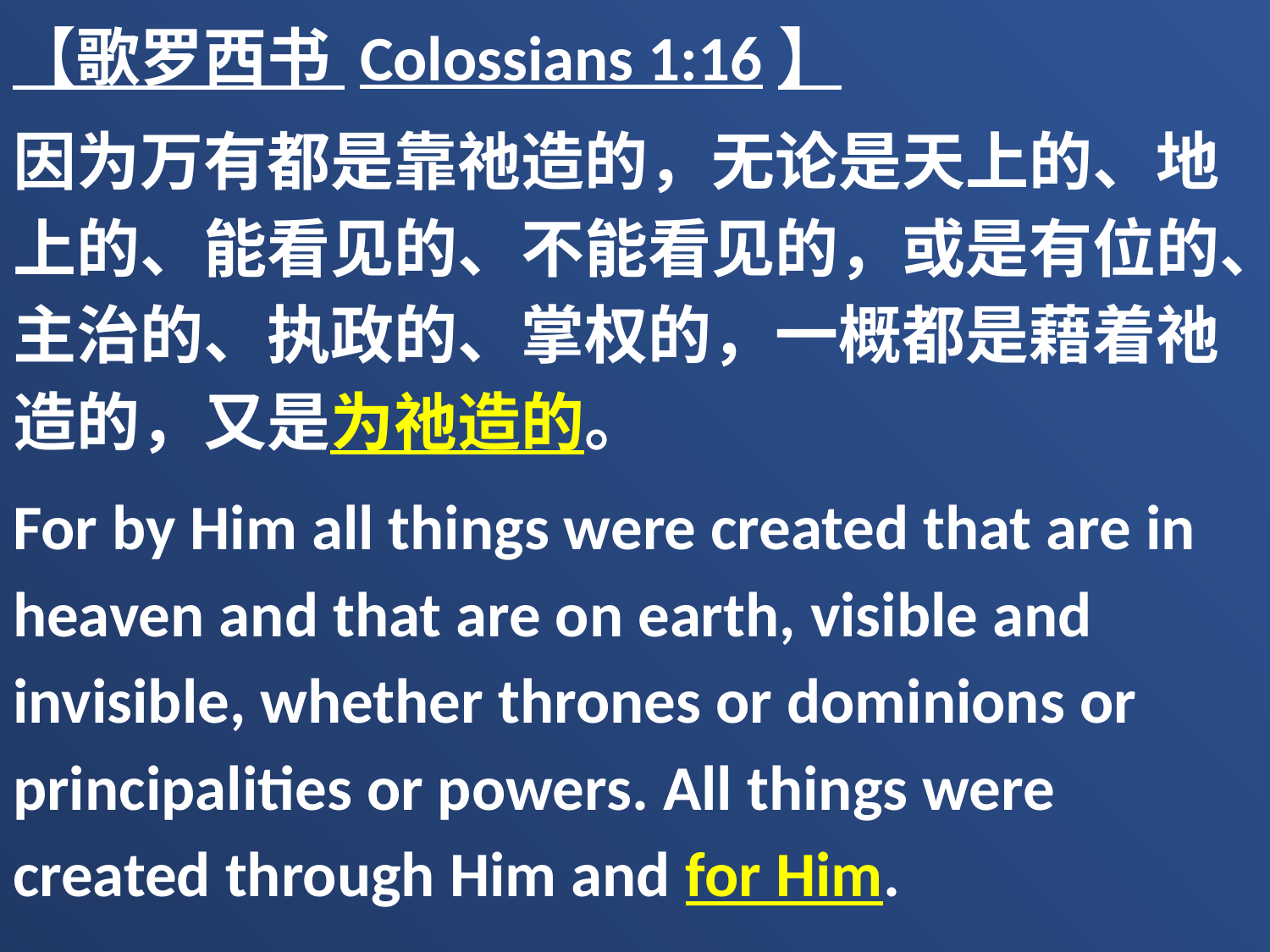

【歌罗西书 Colossians 1:16】
因为万有都是靠祂造的，无论是天上的、地上的、能看见的、不能看见的，或是有位的、主治的、执政的、掌权的，一概都是藉着祂造的，又是为祂造的。
For by Him all things were created that are in heaven and that are on earth, visible and invisible, whether thrones or dominions or principalities or powers. All things were created through Him and for Him.